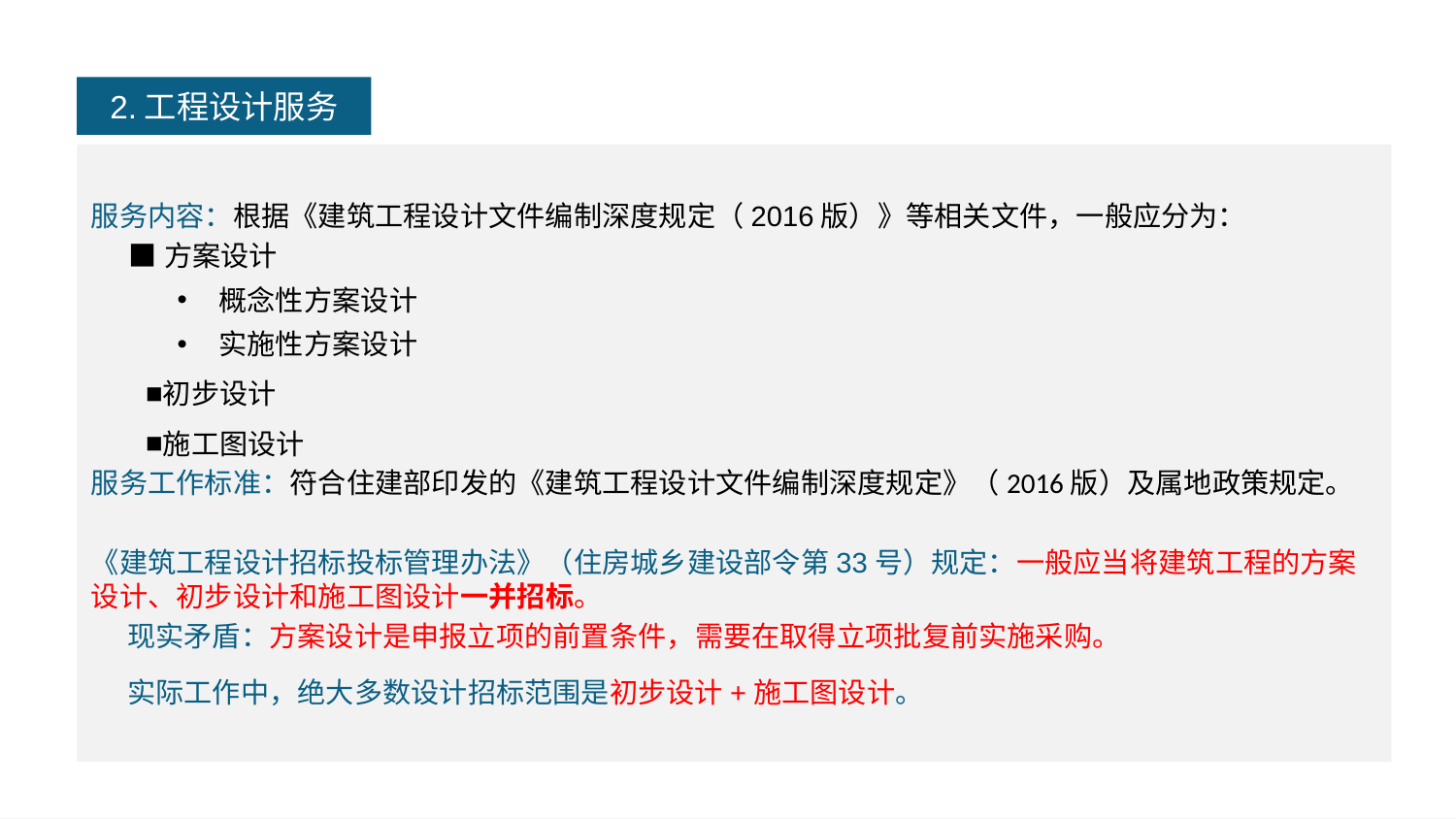

2.工程设计服务

服务内容：根据《建筑工程设计文件编制深度规定（2016版）》等相关文件，一般应分为：
      ■方案设计
 概念性方案设计
 实施性方案设计
初步设计
施工图设计
服务工作标准：符合住建部印发的《建筑工程设计文件编制深度规定》（2016版）及属地政策规定。

《建筑工程设计招标投标管理办法》（住房城乡建设部令第33号）规定：一般应当将建筑工程的方案设计、初步设计和施工图设计一并招标。
现实矛盾：方案设计是申报立项的前置条件，需要在取得立项批复前实施采购。
实际工作中，绝大多数设计招标范围是初步设计+施工图设计。